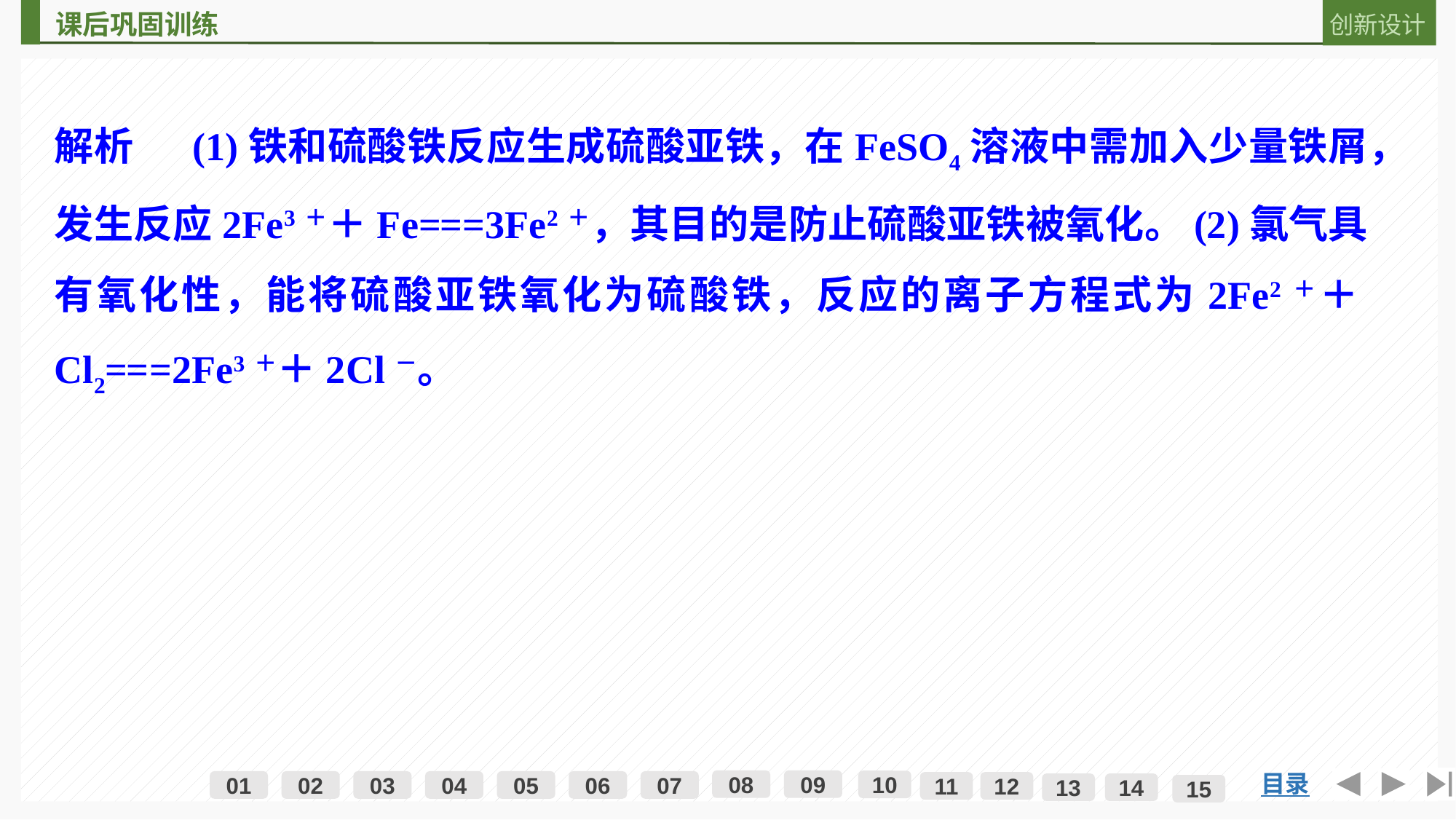

解析　 (1)铁和硫酸铁反应生成硫酸亚铁，在FeSO4溶液中需加入少量铁屑，发生反应2Fe3＋＋Fe===3Fe2＋，其目的是防止硫酸亚铁被氧化。(2)氯气具有氧化性，能将硫酸亚铁氧化为硫酸铁，反应的离子方程式为2Fe2＋＋Cl2===2Fe3＋＋2Cl－。